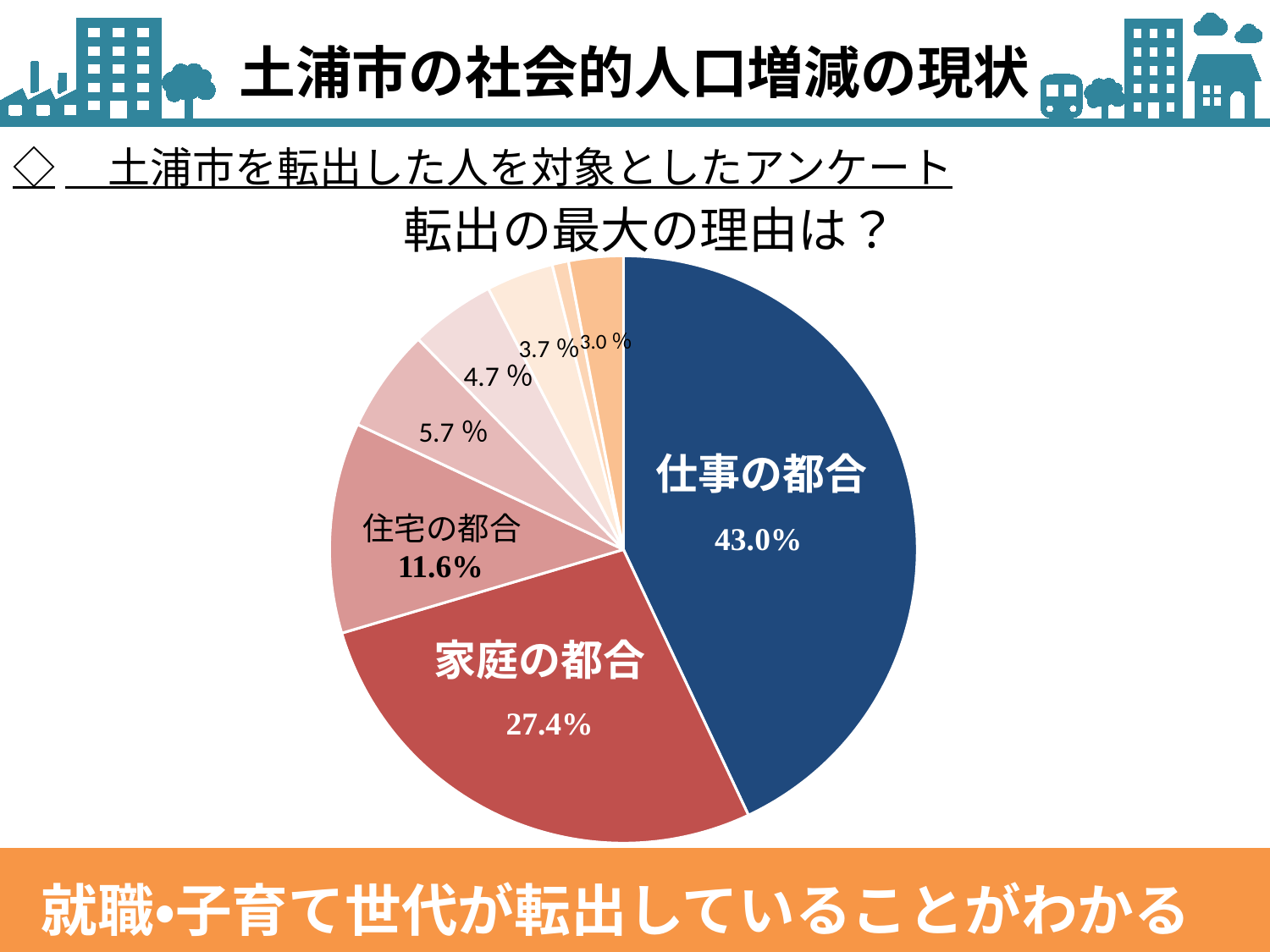

土浦市の社会的人口増減の現状

◇　土浦市を転出した人を対象としたアンケート
転出の最大の理由は？

### Chart

| Category |  |
|---|---|
| 仕事の都合 | 43.0 |
| 家庭の都合 | 27.4 |
| 住宅の都合 | 11.6 |
| 親・子ども等との同居 | 5.7 |
| 生活環境 | 4.7 |
| 学校の都合 | 3.7 |
| 親・子ども等との別居 | 0.9 |
| その他 | 3.0 |
3.0％
3.7％
4.7％
5.7％
住宅の都合
11.6%
43.0%
27.4%

就職・子育て世代が転出していることがわかる
3